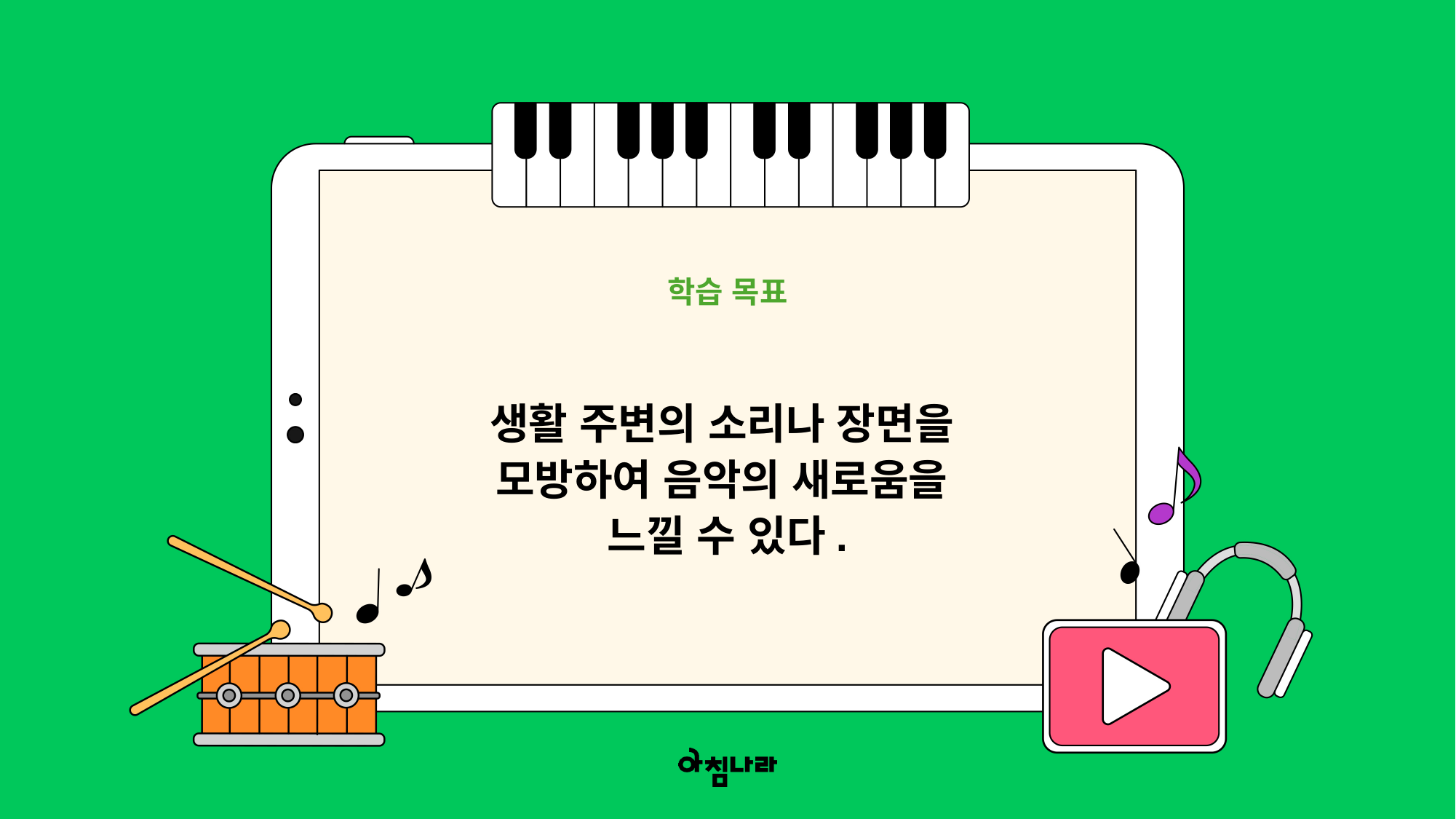

학습 목표
생활 주변의 소리나 장면을
모방하여 음악의 새로움을
느낄 수 있다.